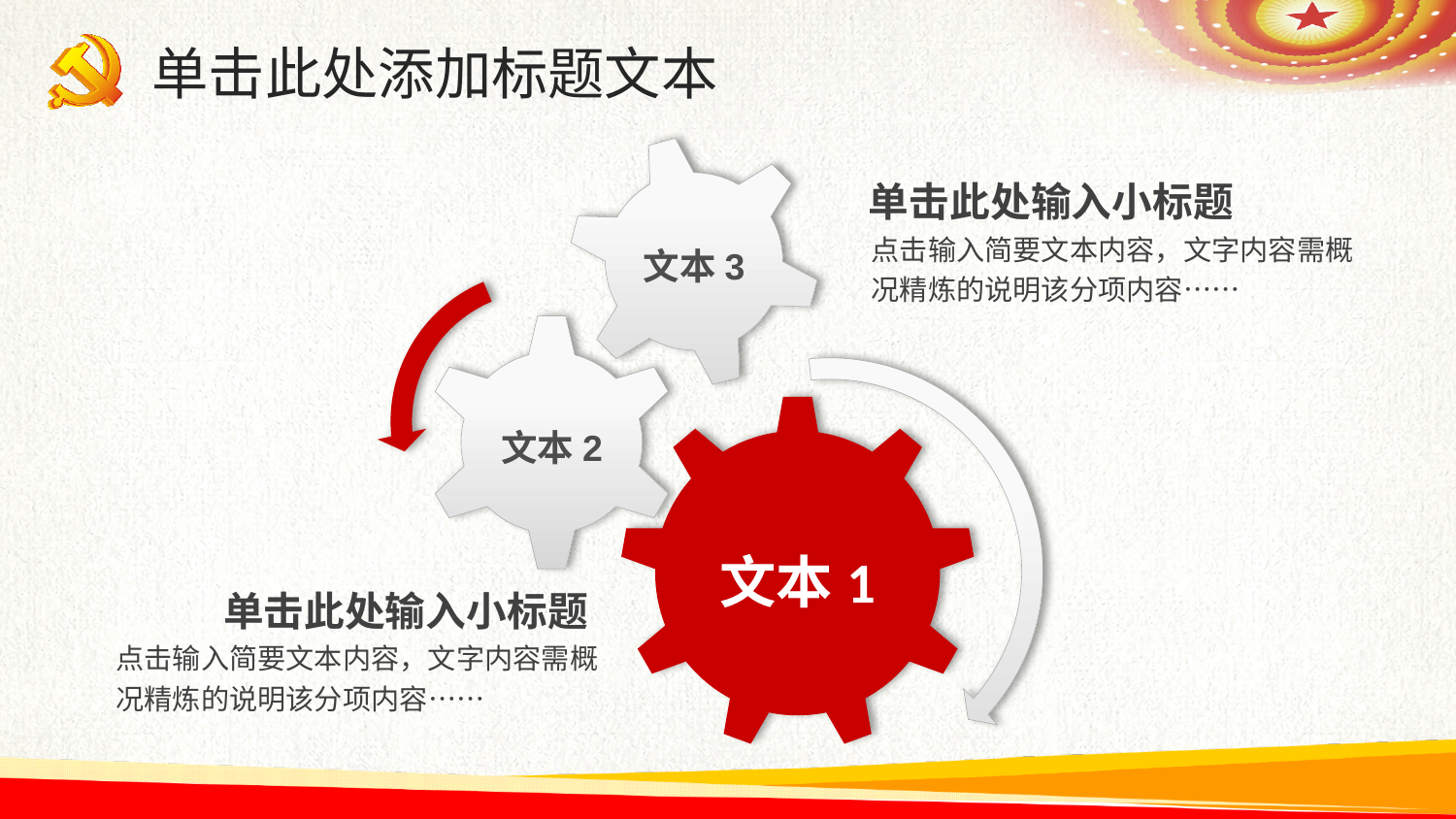

单击此处添加标题文本
文本3
单击此处输入小标题
点击输入简要文本内容，文字内容需概况精炼的说明该分项内容……

文本2

文本1
单击此处输入小标题
点击输入简要文本内容，文字内容需概况精炼的说明该分项内容……